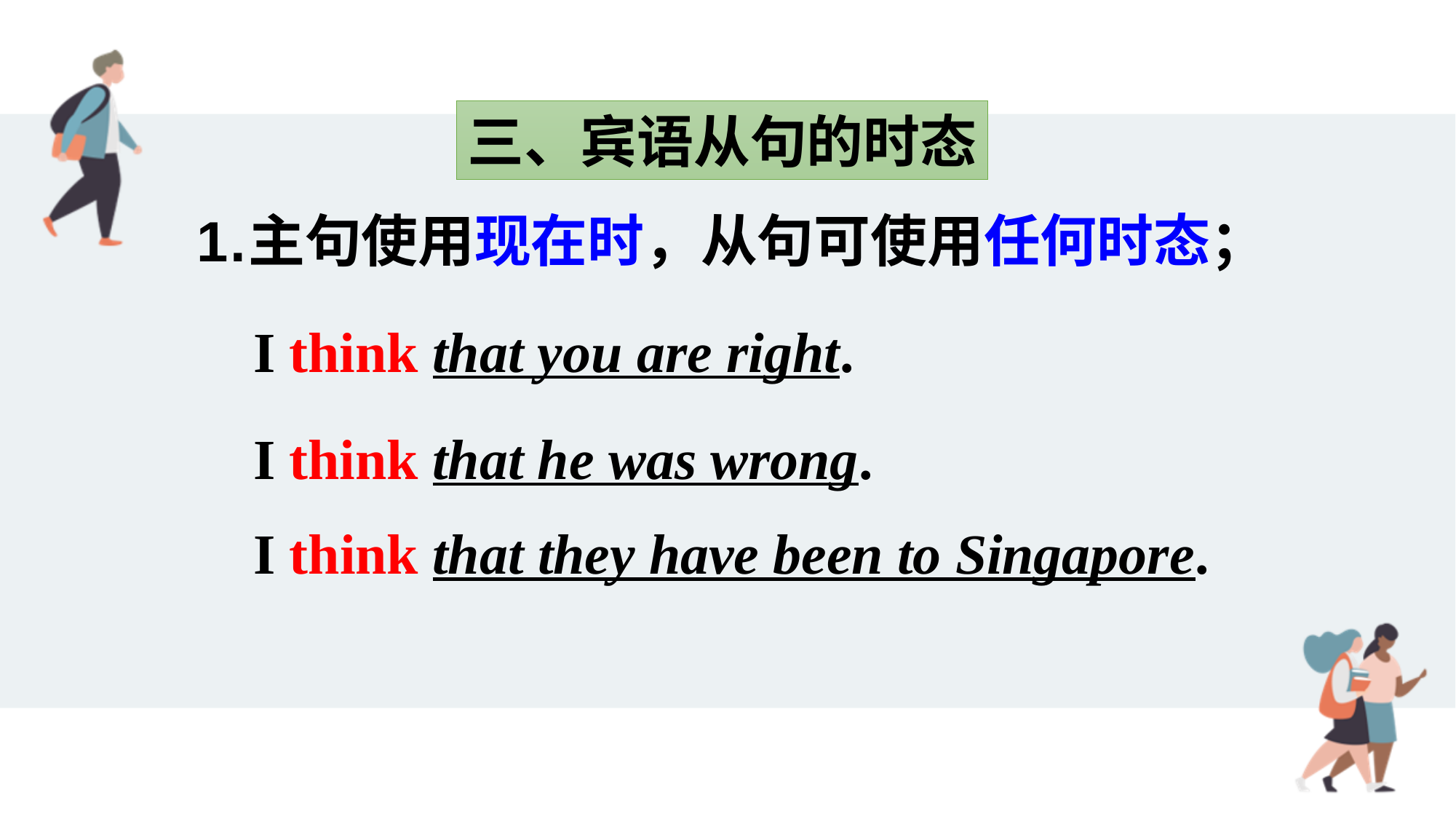

三、宾语从句的时态
主句使用现在时，从句可使用任何时态；
I think that you are right.
I think that he was wrong.
I think that they have been to Singapore.